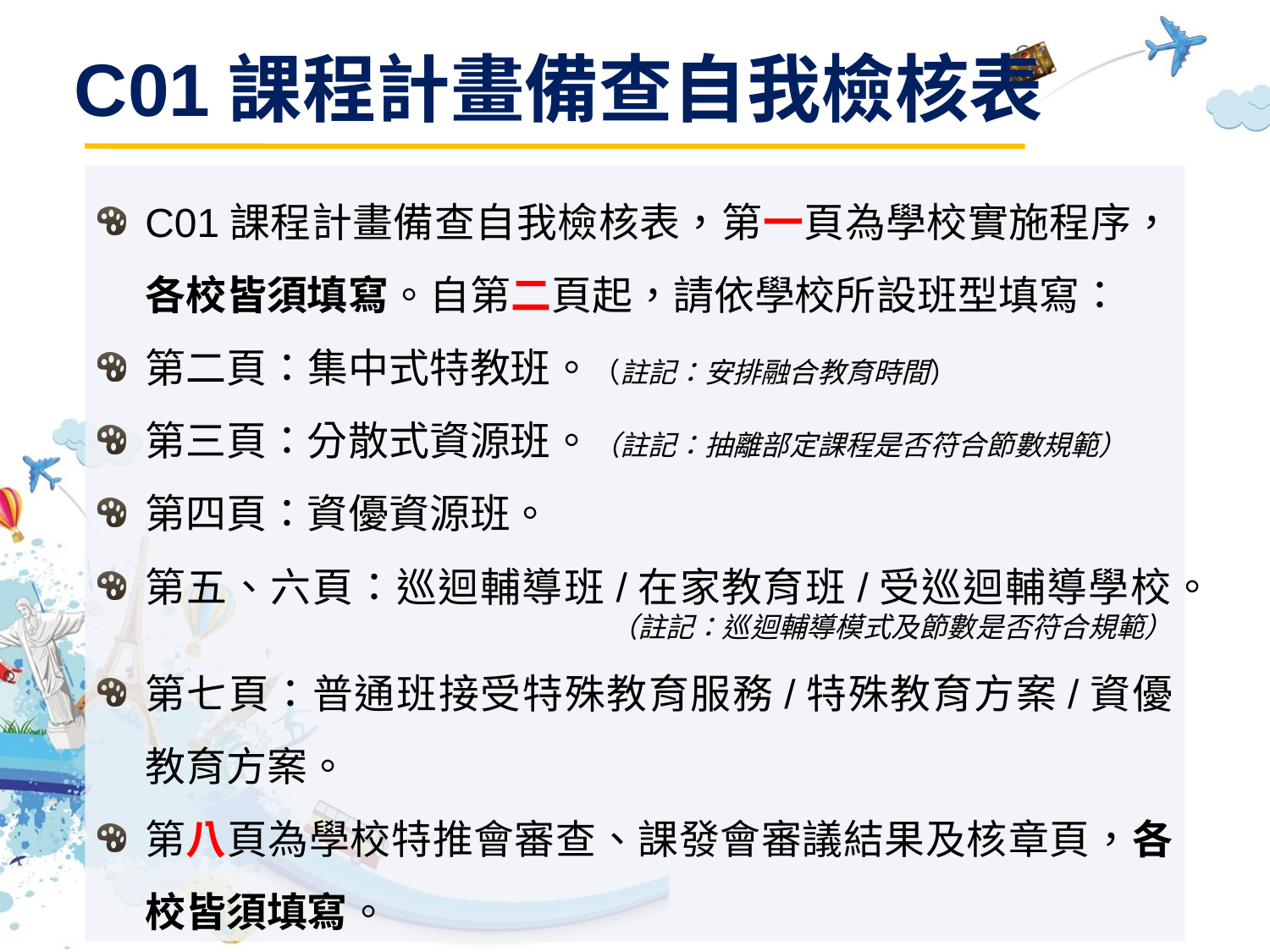

C01課程計畫備查自我檢核表
C01課程計畫備查自我檢核表，第一頁為學校實施程序，各校皆須填寫。自第二頁起，請依學校所設班型填寫：
第二頁：集中式特教班。（註記：安排融合教育時間）
第三頁：分散式資源班。（註記：抽離部定課程是否符合節數規範）
第四頁：資優資源班。
第五、六頁：巡迴輔導班/在家教育班/受巡迴輔導學校。
（註記：巡迴輔導模式及節數是否符合規範）
第七頁：普通班接受特殊教育服務/特殊教育方案/資優教育方案。
第八頁為學校特推會審查、課發會審議結果及核章頁，各校皆須填寫。